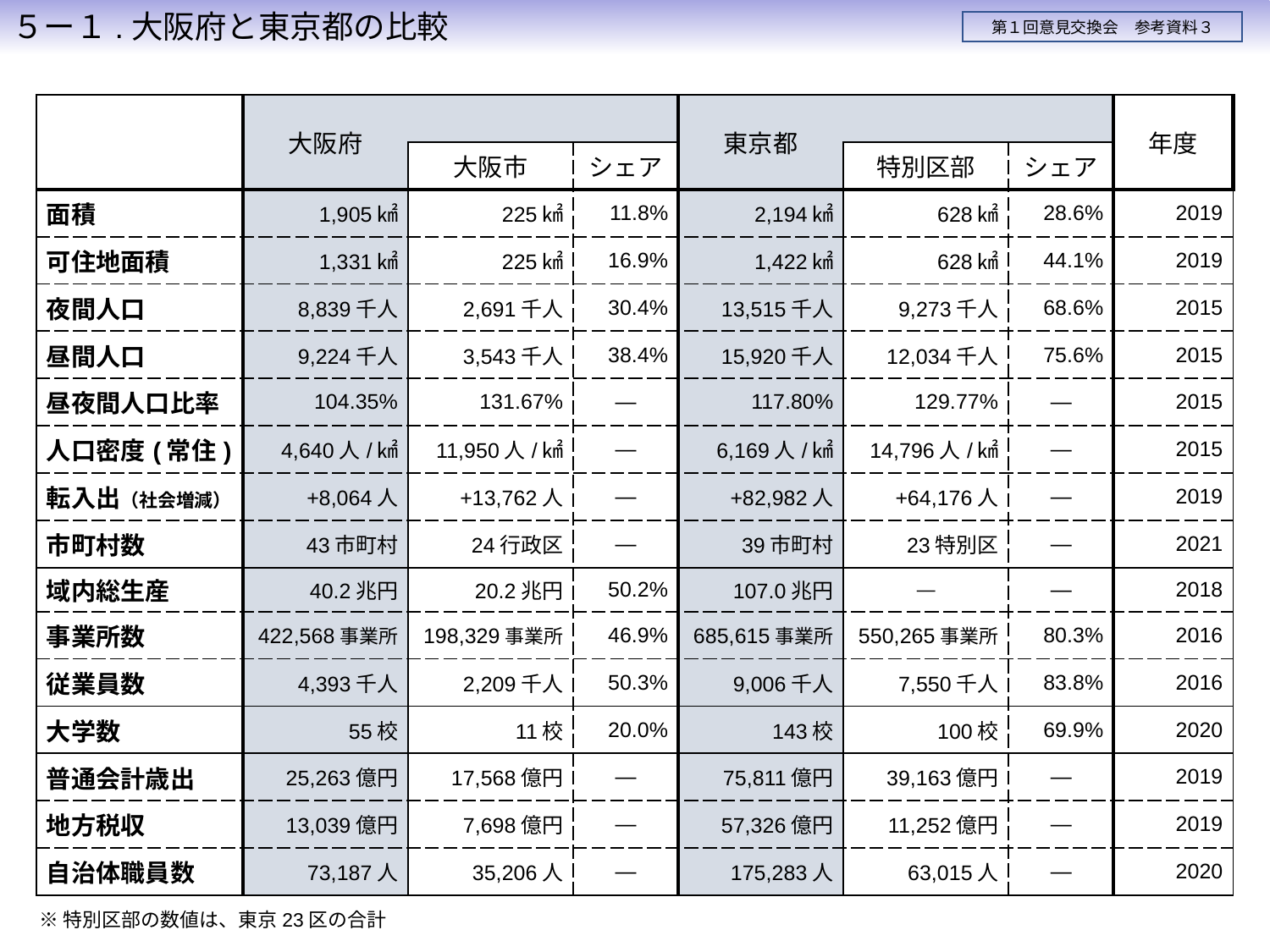

５ー１.大阪府と東京都の比較
第１回意見交換会　参考資料３
|  | 大阪府 |  |  | 東京都 |  |  | 年度 |
| --- | --- | --- | --- | --- | --- | --- | --- |
|  |  | 大阪市 | シェア |  | 特別区部 | シェア |  |
| 面積 | 1,905㎢ | 225㎢ | 11.8% | 2,194㎢ | 628㎢ | 28.6% | 2019 |
| 可住地面積 | 1,331㎢ | 225㎢ | 16.9% | 1,422㎢ | 628㎢ | 44.1% | 2019 |
| 夜間人口 | 8,839千人 | 2,691千人 | 30.4% | 13,515千人 | 9,273千人 | 68.6% | 2015 |
| 昼間人口 | 9,224千人 | 3,543千人 | 38.4% | 15,920千人 | 12,034千人 | 75.6% | 2015 |
| 昼夜間人口比率 | 104.35% | 131.67% | ― | 117.80% | 129.77% | ― | 2015 |
| 人口密度(常住) | 4,640人/㎢ | 11,950人/㎢ | ― | 6,169人/㎢ | 14,796人/㎢ | ― | 2015 |
| 転入出（社会増減） | +8,064人 | +13,762人 | ― | +82,982人 | +64,176人 | ― | 2019 |
| 市町村数 | 43市町村 | 24行政区 | ― | 39市町村 | 23特別区 | ― | 2021 |
| 域内総生産 | 40.2兆円 | 20.2兆円 | 50.2% | 107.0兆円 | ― | ― | 2018 |
| 事業所数 | 422,568事業所 | 198,329事業所 | 46.9% | 685,615事業所 | 550,265事業所 | 80.3% | 2016 |
| 従業員数 | 4,393千人 | 2,209千人 | 50.3% | 9,006千人 | 7,550千人 | 83.8% | 2016 |
| 大学数 | 55校 | 11校 | 20.0% | 143校 | 100校 | 69.9% | 2020 |
| 普通会計歳出 | 25,263億円 | 17,568億円 | ― | 75,811億円 | 39,163億円 | ― | 2019 |
| 地方税収 | 13,039億円 | 7,698億円 | ― | 57,326億円 | 11,252億円 | ― | 2019 |
| 自治体職員数 | 73,187人 | 35,206人 | ― | 175,283人 | 63,015人 | ― | 2020 |
※特別区部の数値は、東京23区の合計